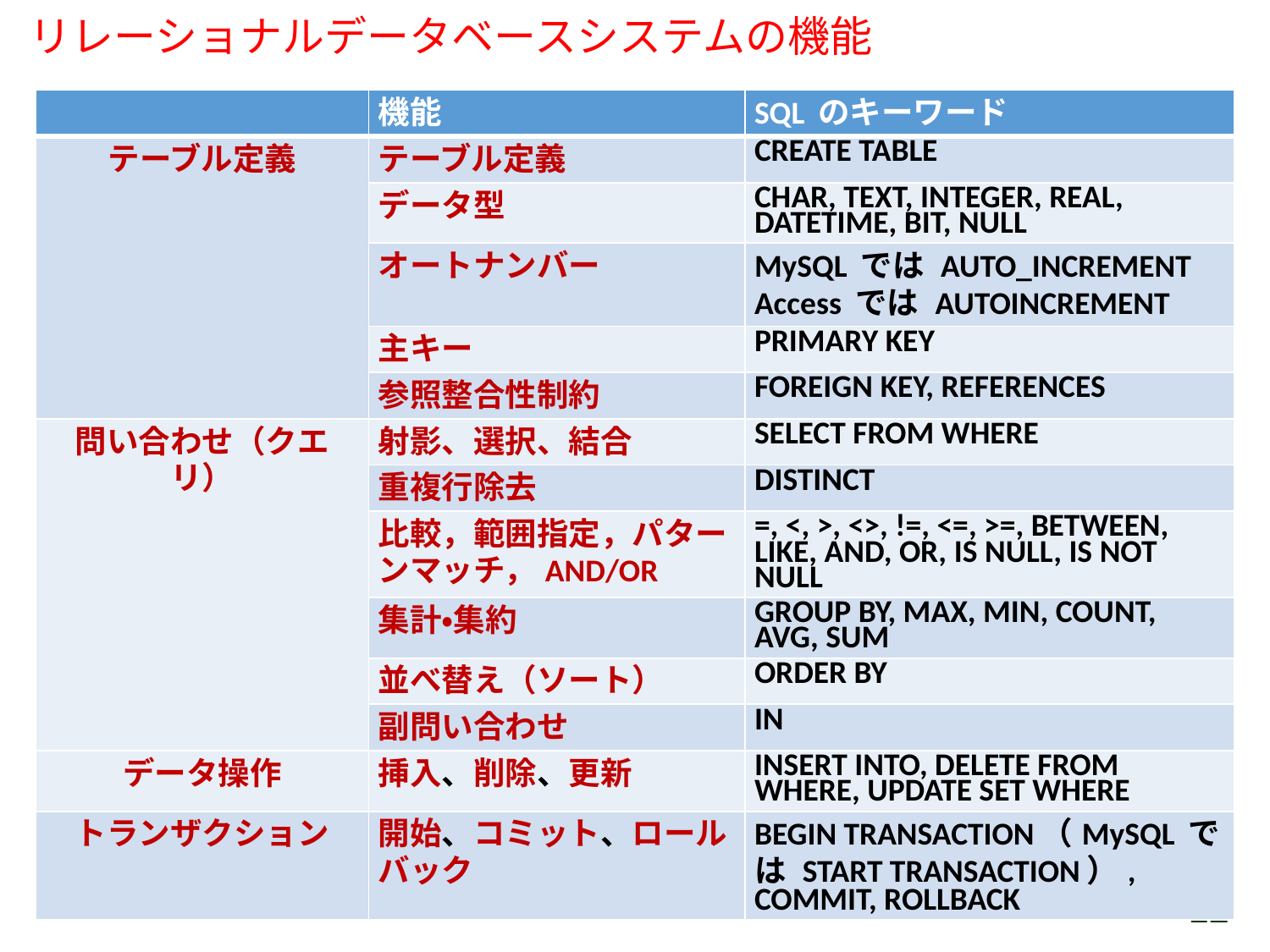

リレーショナルデータベースシステムの機能
|  | 機能 | SQL のキーワード |
| --- | --- | --- |
| テーブル定義 | テーブル定義 | CREATE TABLE |
|  | データ型 | CHAR, TEXT, INTEGER, REAL, DATETIME, BIT, NULL |
|  | オートナンバー | MySQL では AUTO\_INCREMENT Access では AUTOINCREMENT |
|  | 主キー | PRIMARY KEY |
|  | 参照整合性制約 | FOREIGN KEY, REFERENCES |
| 問い合わせ（クエリ） | 射影、選択、結合 | SELECT FROM WHERE |
|  | 重複行除去 | DISTINCT |
|  | 比較，範囲指定，パターンマッチ，AND/OR | =, <, >, <>, !=, <=, >=, BETWEEN, LIKE, AND, OR, IS NULL, IS NOT NULL |
|  | 集計・集約 | GROUP BY, MAX, MIN, COUNT, AVG, SUM |
|  | 並べ替え（ソート） | ORDER BY |
|  | 副問い合わせ | IN |
| データ操作 | 挿入、削除、更新 | INSERT INTO, DELETE FROM WHERE, UPDATE SET WHERE |
| トランザクション | 開始、コミット、ロールバック | BEGIN TRANSACTION（MySQL では START TRANSACTION）, COMMIT, ROLLBACK |
12